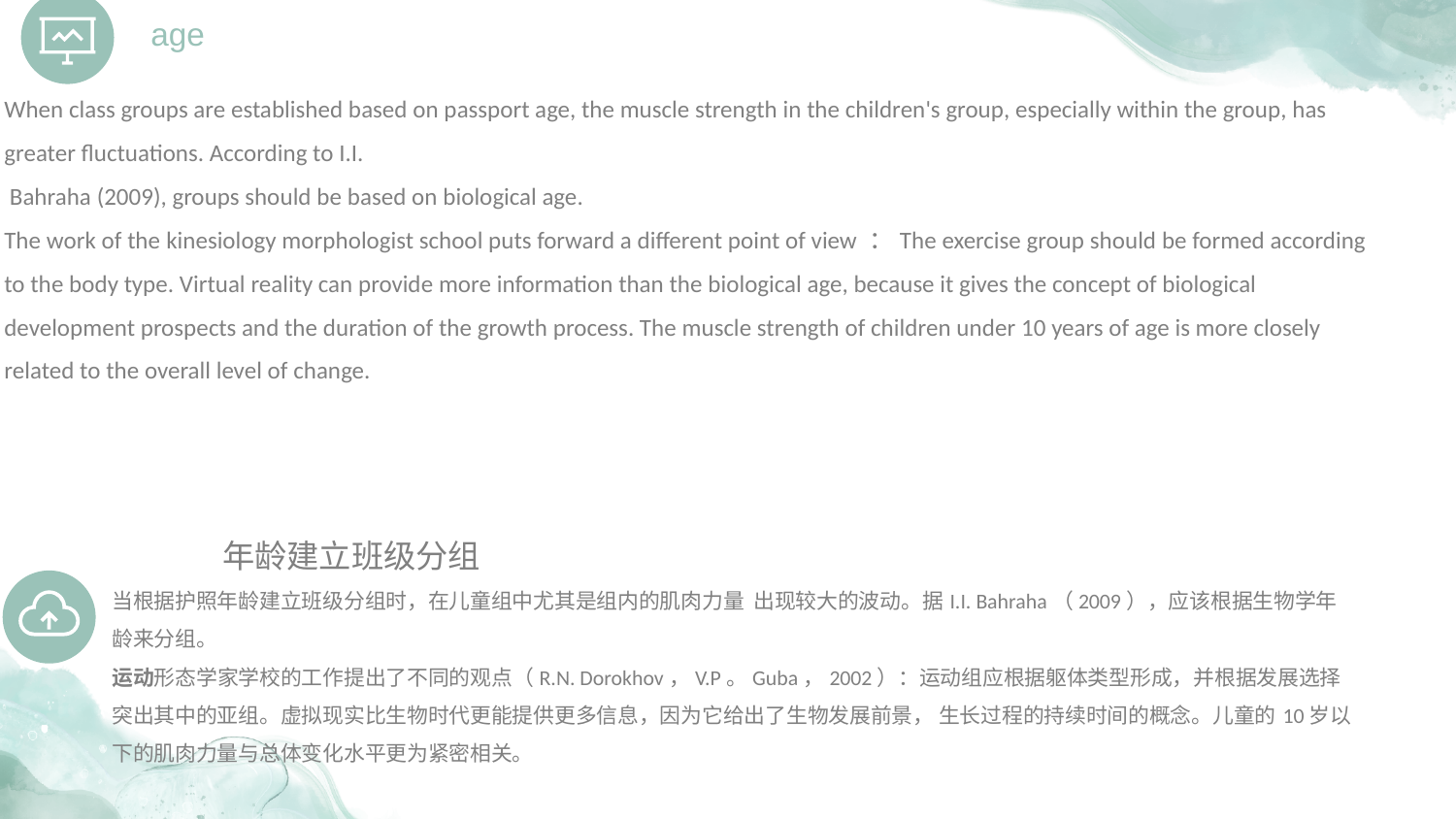

age
When class groups are established based on passport age, the muscle strength in the children's group, especially within the group, has greater fluctuations. According to I.I.
 Bahraha (2009), groups should be based on biological age.
The work of the kinesiology morphologist school puts forward a different point of view ：The exercise group should be formed according to the body type. Virtual reality can provide more information than the biological age, because it gives the concept of biological development prospects and the duration of the growth process. The muscle strength of children under 10 years of age is more closely related to the overall level of change.
年龄建立班级分组
当根据护照年龄建立班级分组时，在儿童组中尤其是组内的肌肉力量  出现较大的波动。据I.I. Bahraha（2009），应该根据生物学年龄来分组。
运动形态学家学校的工作提出了不同的观点（R.N. Dorokhov，V.P。Guba，2002）：运动组应根据躯体类型形成，并根据发展选择突出其中的亚组。虚拟现实比生物时代更能提供更多信息，因为它给出了生物发展前景， 生长过程的持续时间的概念。儿童的10岁以下的肌肉力量与总体变化水平更为紧密相关。